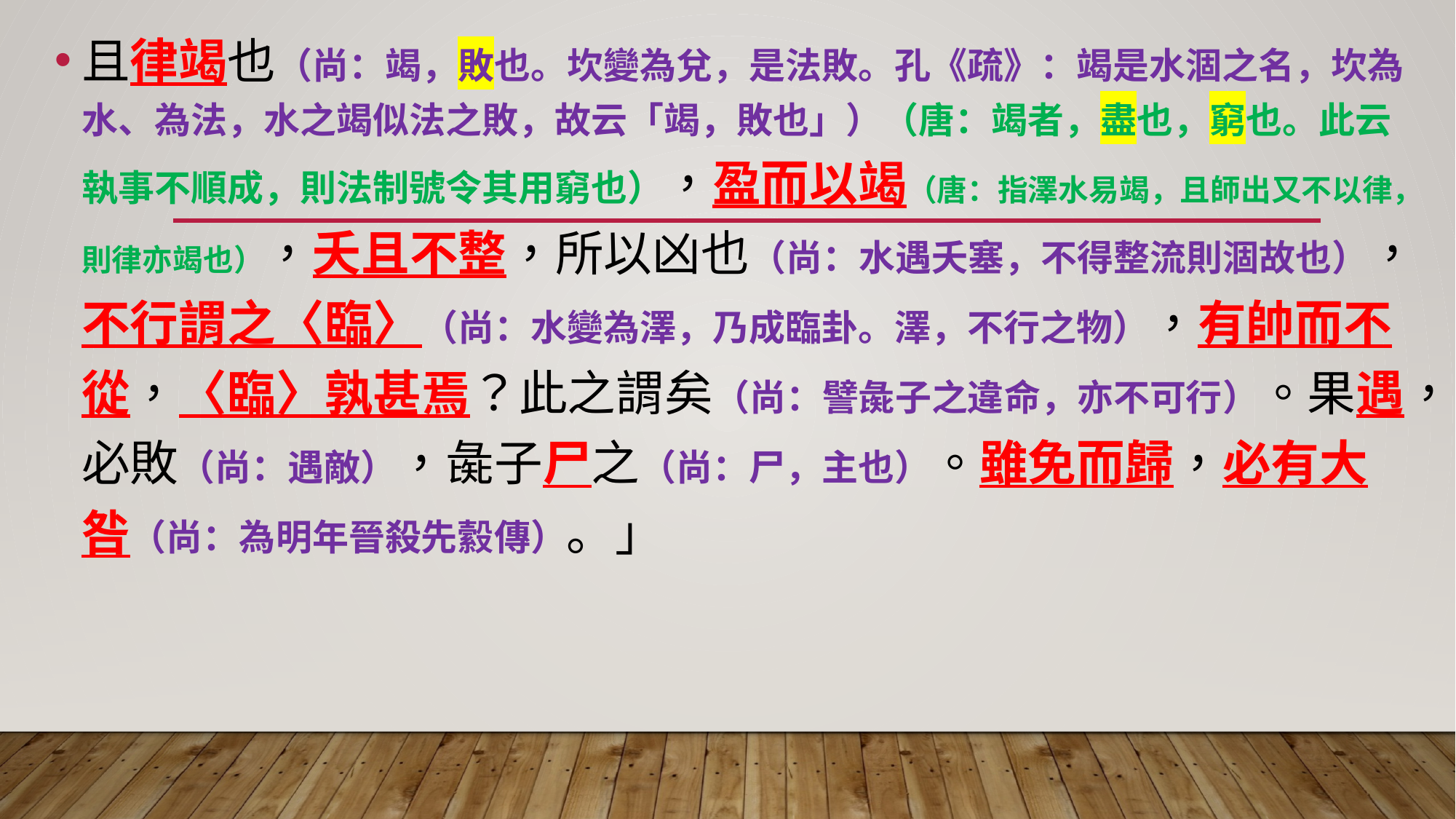

且律竭也（尚：竭，敗也。坎變為兌，是法敗。孔《疏》：竭是水涸之名，坎為水、為法，水之竭似法之敗，故云「竭，敗也」）（唐：竭者，盡也，窮也。此云執事不順成，則法制號令其用窮也），盈而以竭（唐：指澤水易竭，且師出又不以律，則律亦竭也），夭且不整，所以凶也（尚：水遇夭塞，不得整流則涸故也），不行謂之〈臨〉（尚：水變為澤，乃成臨卦。澤，不行之物），有帥而不從，〈臨〉孰甚焉？此之謂矣（尚：譬彘子之違命，亦不可行）。果遇，必敗（尚：遇敵），彘子尸之（尚：尸，主也）。雖免而歸，必有大咎（尚：為明年晉殺先縠傳）。」